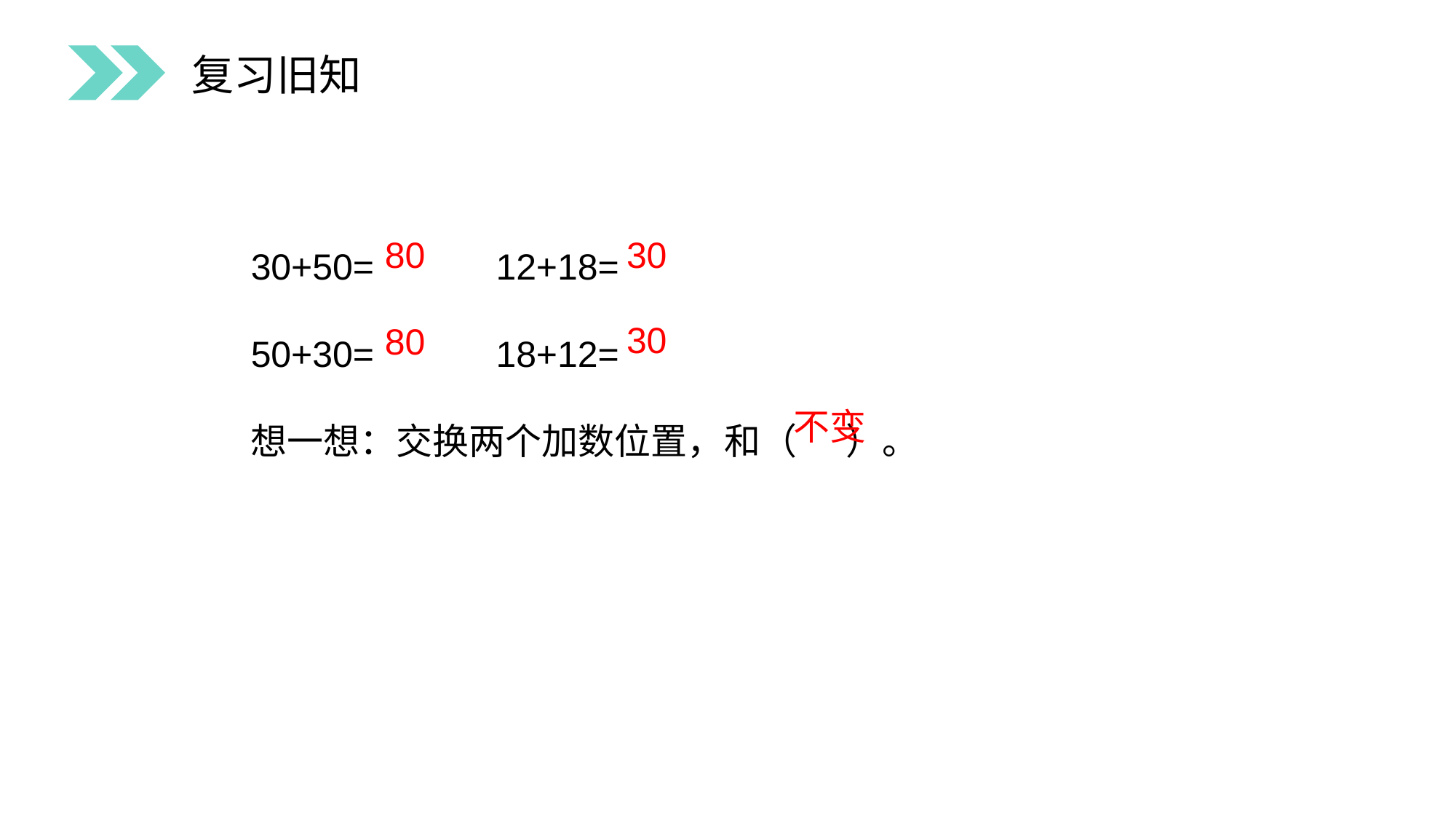

复习旧知
30+50=            12+18=
50+30=            18+12=
想一想：交换两个加数位置，和（      ）。
30
80
30
80
不变